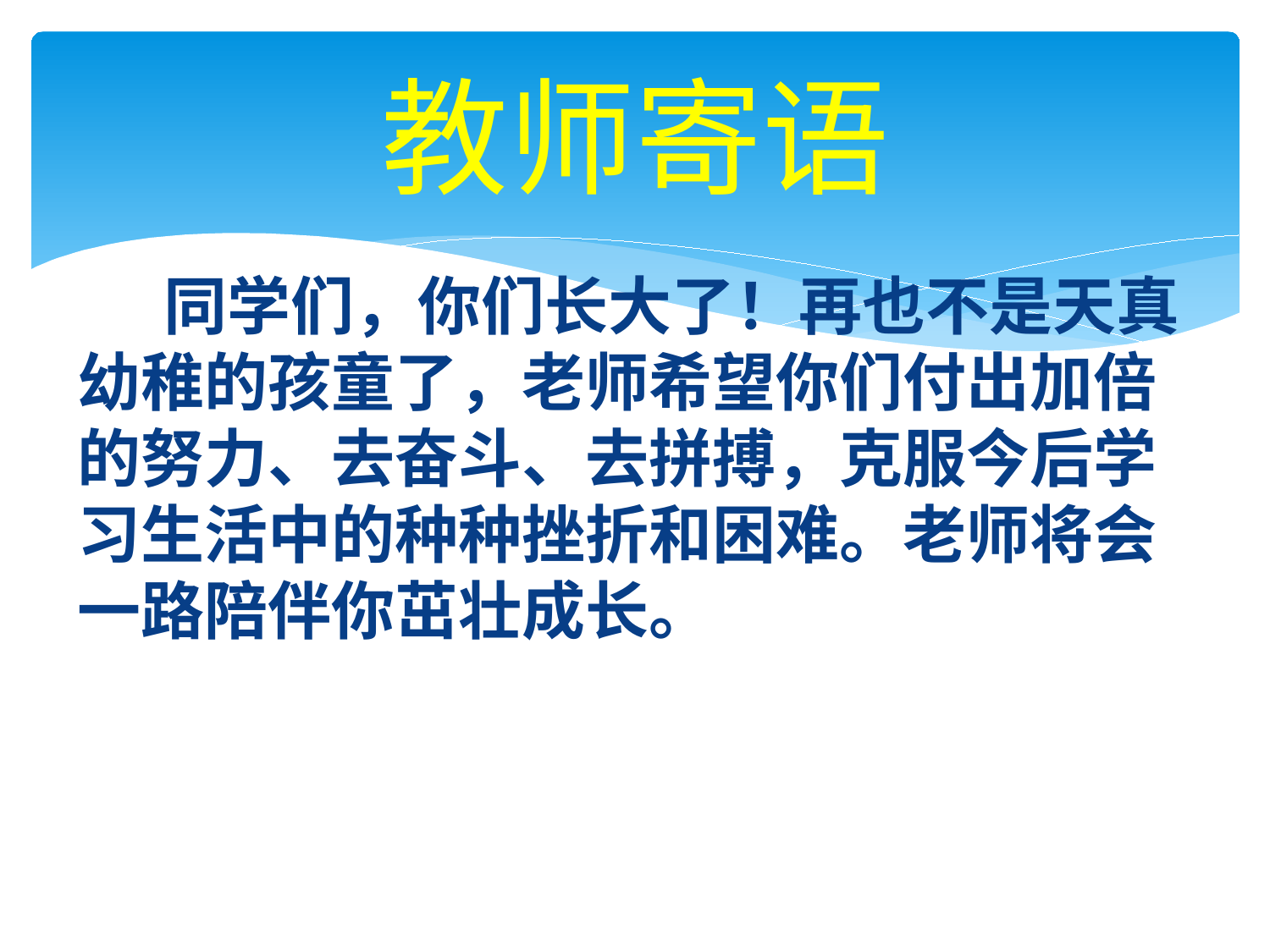

# 教师寄语

        同学们，你们长大了！再也不是天真幼稚的孩童了，老师希望你们付出加倍的努力、去奋斗、去拼搏，克服今后学习生活中的种种挫折和困难。老师将会一路陪伴你茁壮成长。